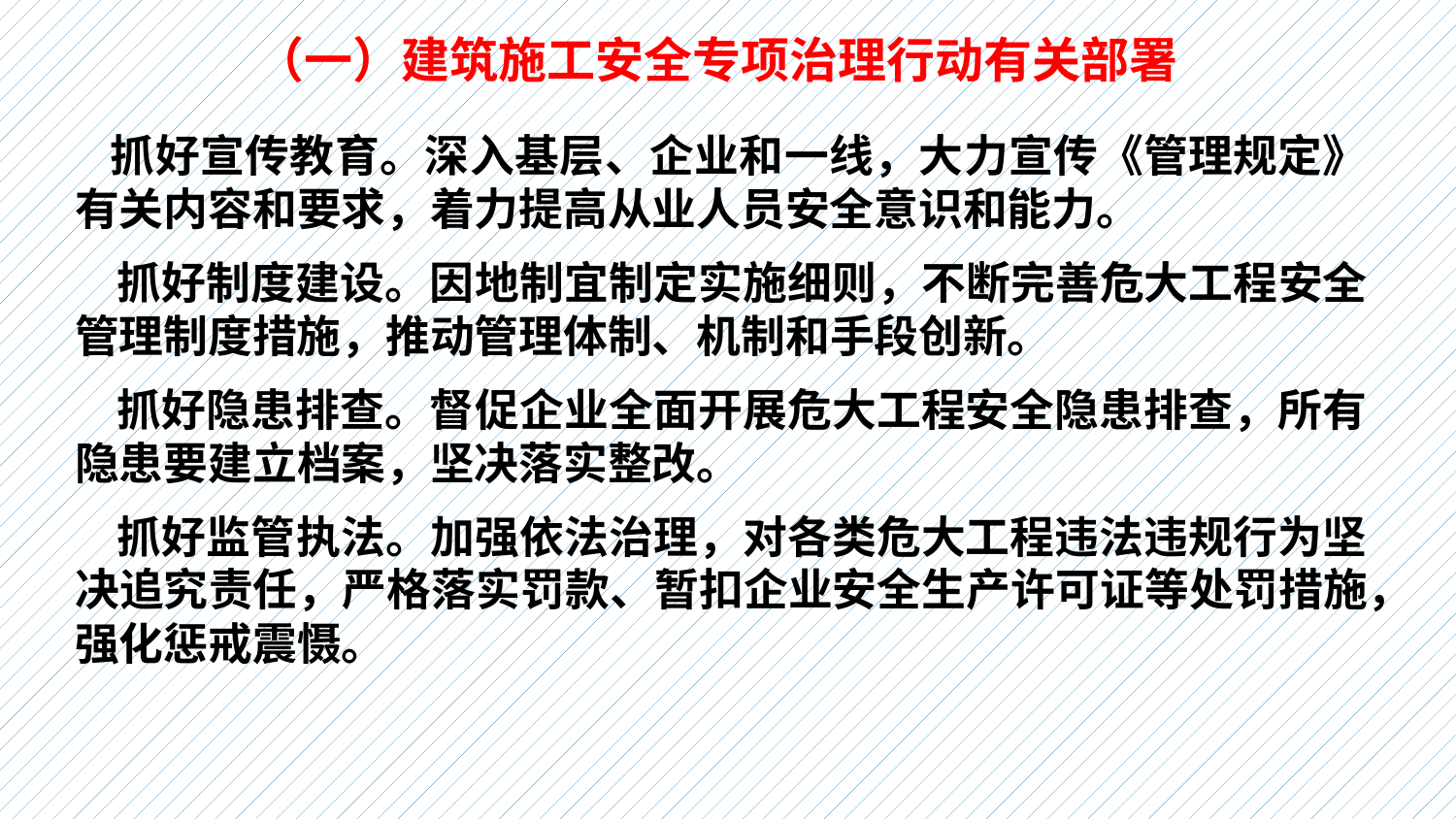

（一）建筑施工安全专项治理行动有关部署
   抓好宣传教育。深入基层、企业和一线，大力宣传《管理规定》有关内容和要求，着力提高从业人员安全意识和能力。
   抓好制度建设。因地制宜制定实施细则，不断完善危大工程安全管理制度措施，推动管理体制、机制和手段创新。
   抓好隐患排查。督促企业全面开展危大工程安全隐患排查，所有隐患要建立档案，坚决落实整改。
   抓好监管执法。加强依法治理，对各类危大工程违法违规行为坚决追究责任，严格落实罚款、暂扣企业安全生产许可证等处罚措施，强化惩戒震慑。